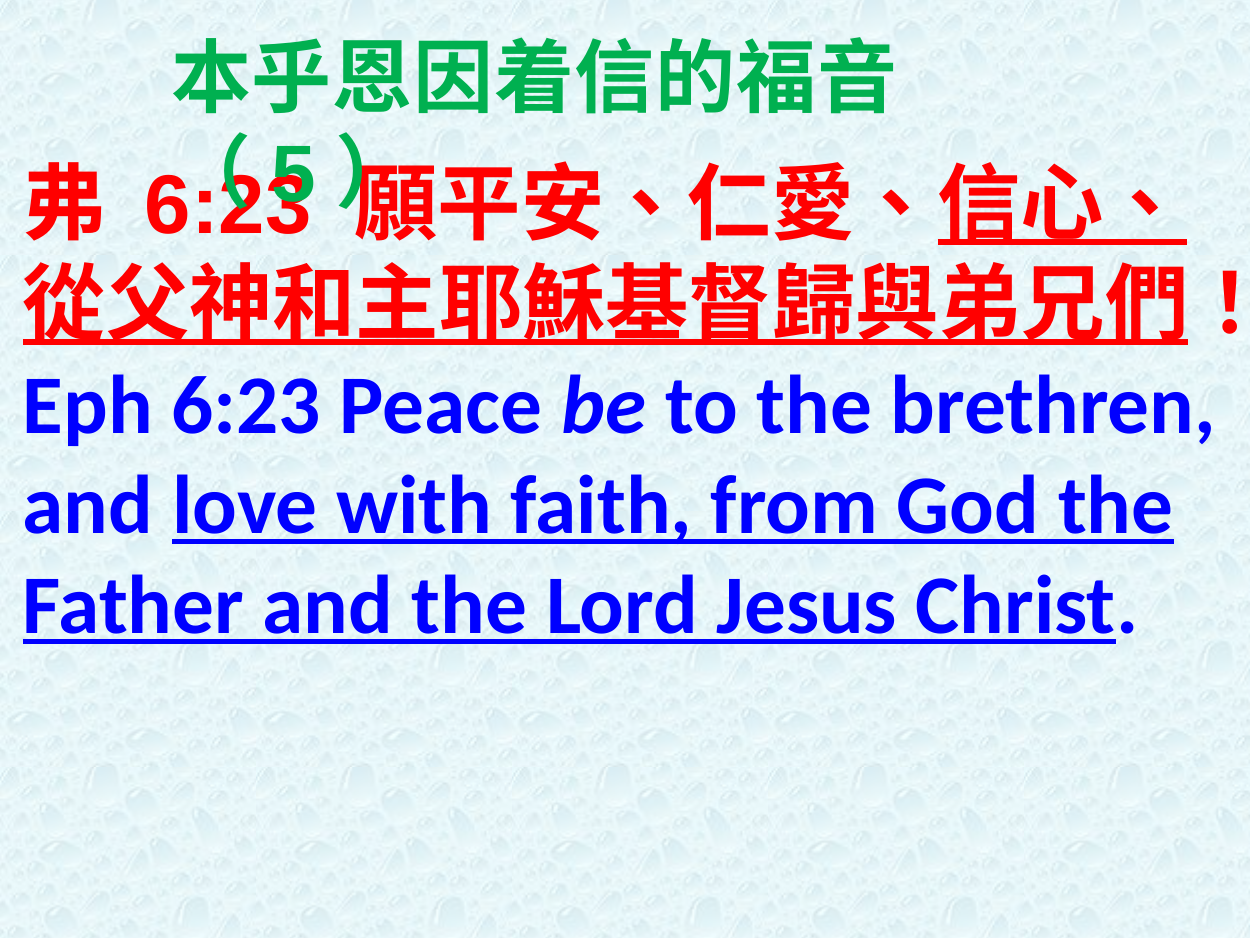

本乎恩因着信的福音（5）
弗 6:23 願平安、仁愛、信心、從父神和主耶穌基督歸與弟兄們！
Eph 6:23 Peace be to the brethren, and love with faith, from God the Father and the Lord Jesus Christ.